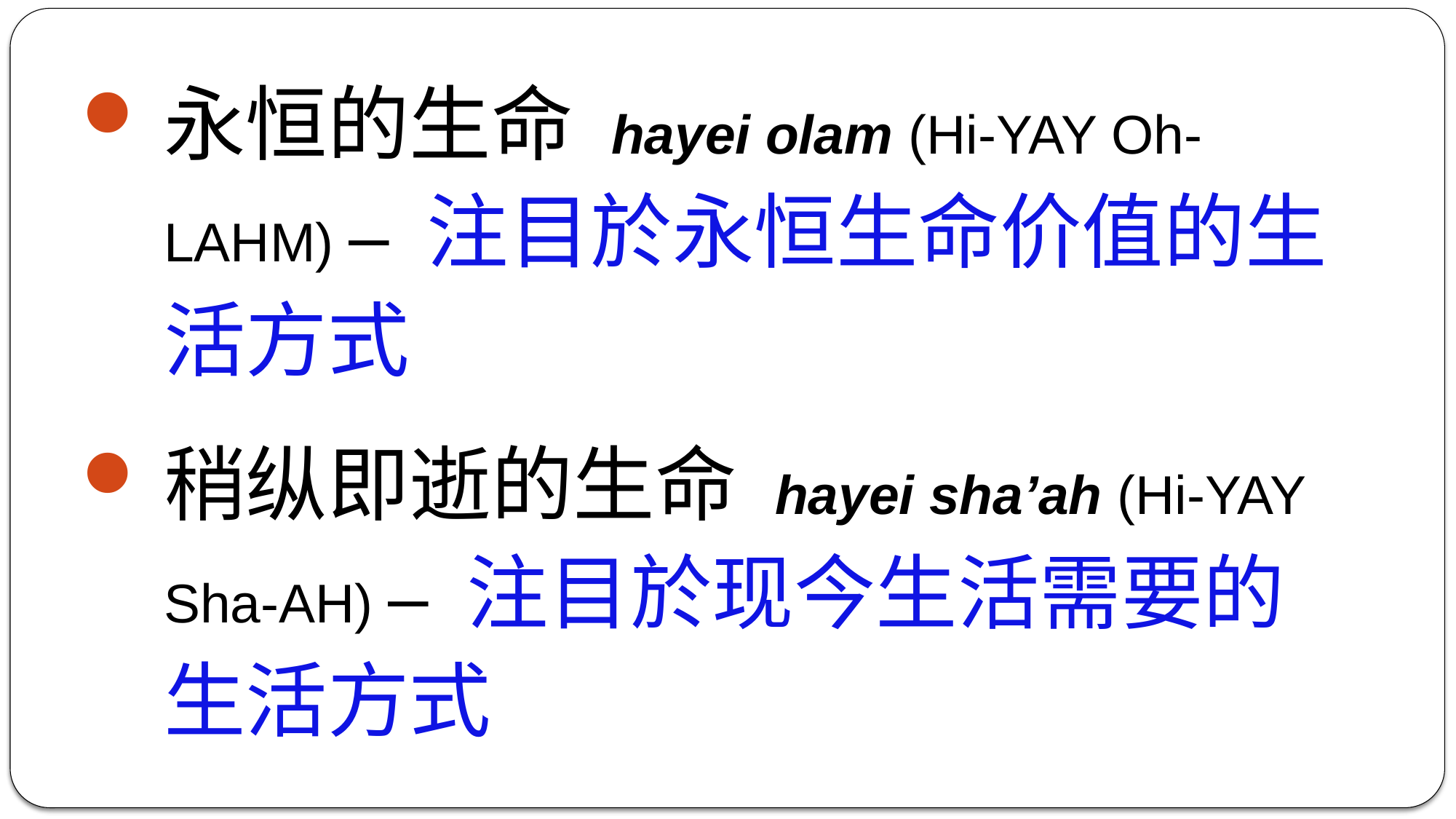

永恒的生命 hayei olam (Hi-YAY Oh-LAHM) – 注目於永恒生命价值的生活方式
稍纵即逝的生命 hayei sha’ah (Hi-YAY Sha-AH) – 注目於现今生活需要的生活方式